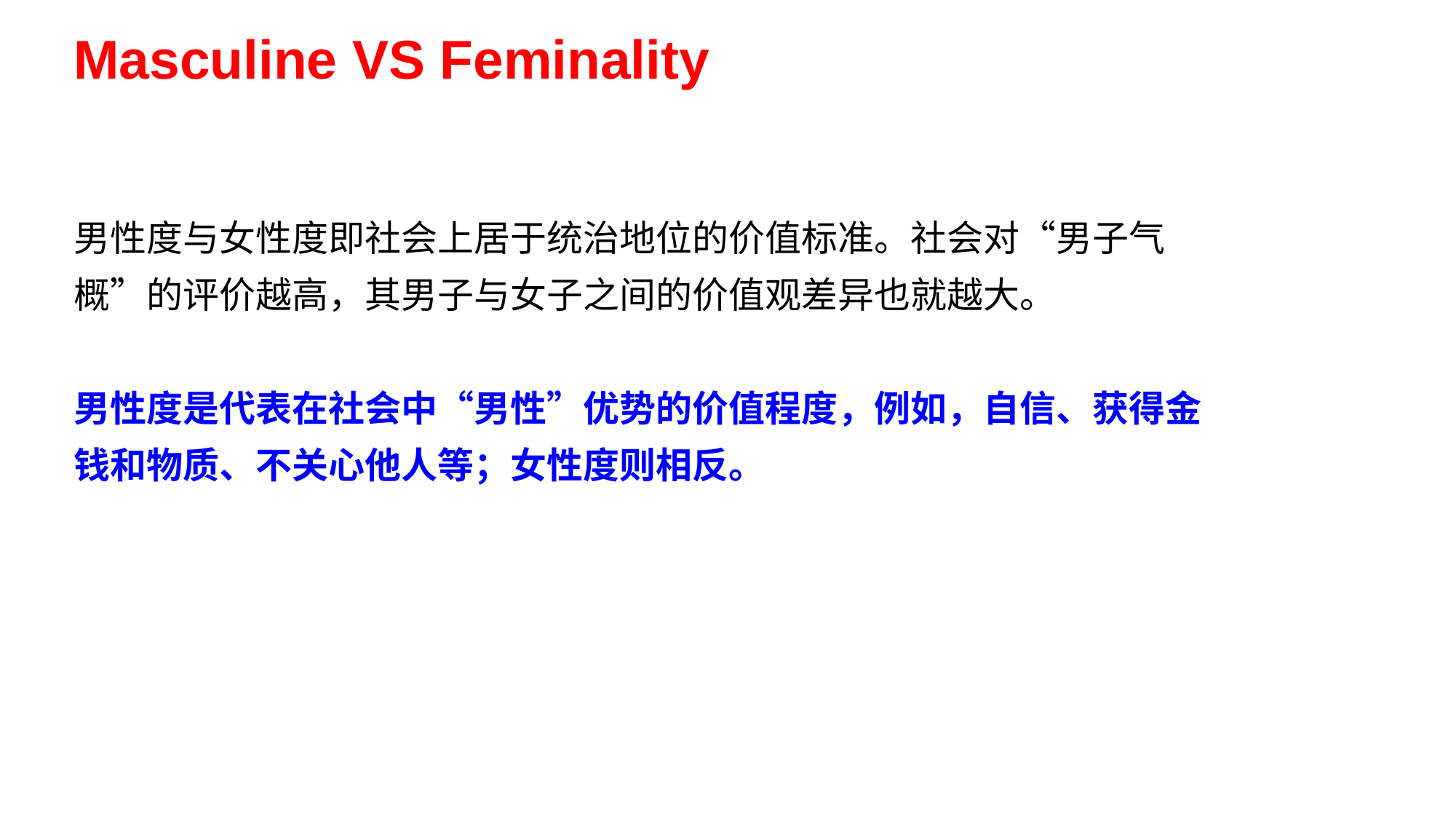

Masculine VS Feminality
男性度与女性度即社会上居于统治地位的价值标准。社会对“男子气概”的评价越高，其男子与女子之间的价值观差异也就越大。

男性度是代表在社会中“男性”优势的价值程度，例如，自信、获得金钱和物质、不关心他人等；女性度则相反。